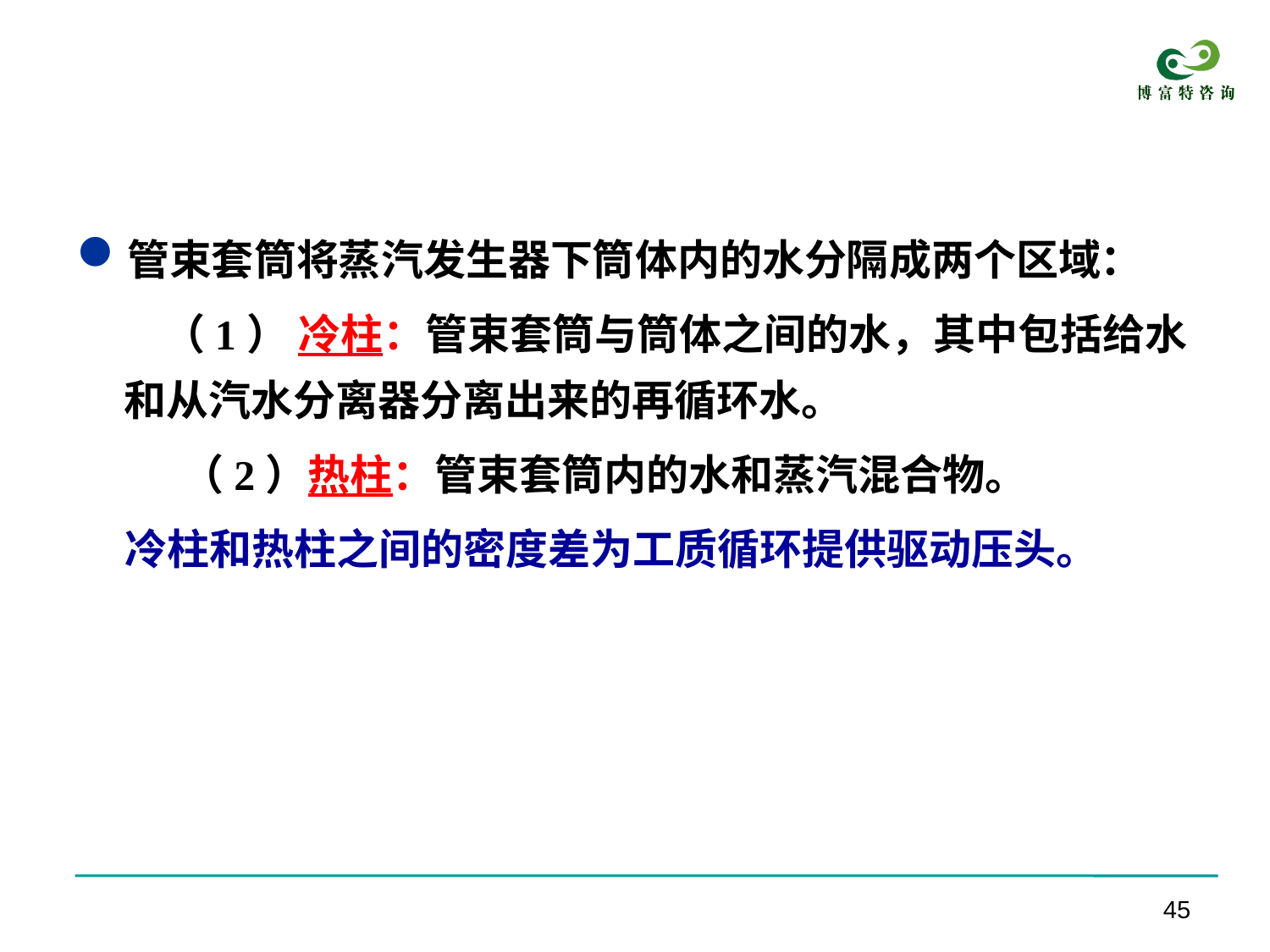

#
管束套筒将蒸汽发生器下筒体内的水分隔成两个区域：
        （1） 冷柱：管束套筒与筒体之间的水，其中包括给水和从汽水分离器分离出来的再循环水。
          （2）热柱：管束套筒内的水和蒸汽混合物。
    冷柱和热柱之间的密度差为工质循环提供驱动压头。